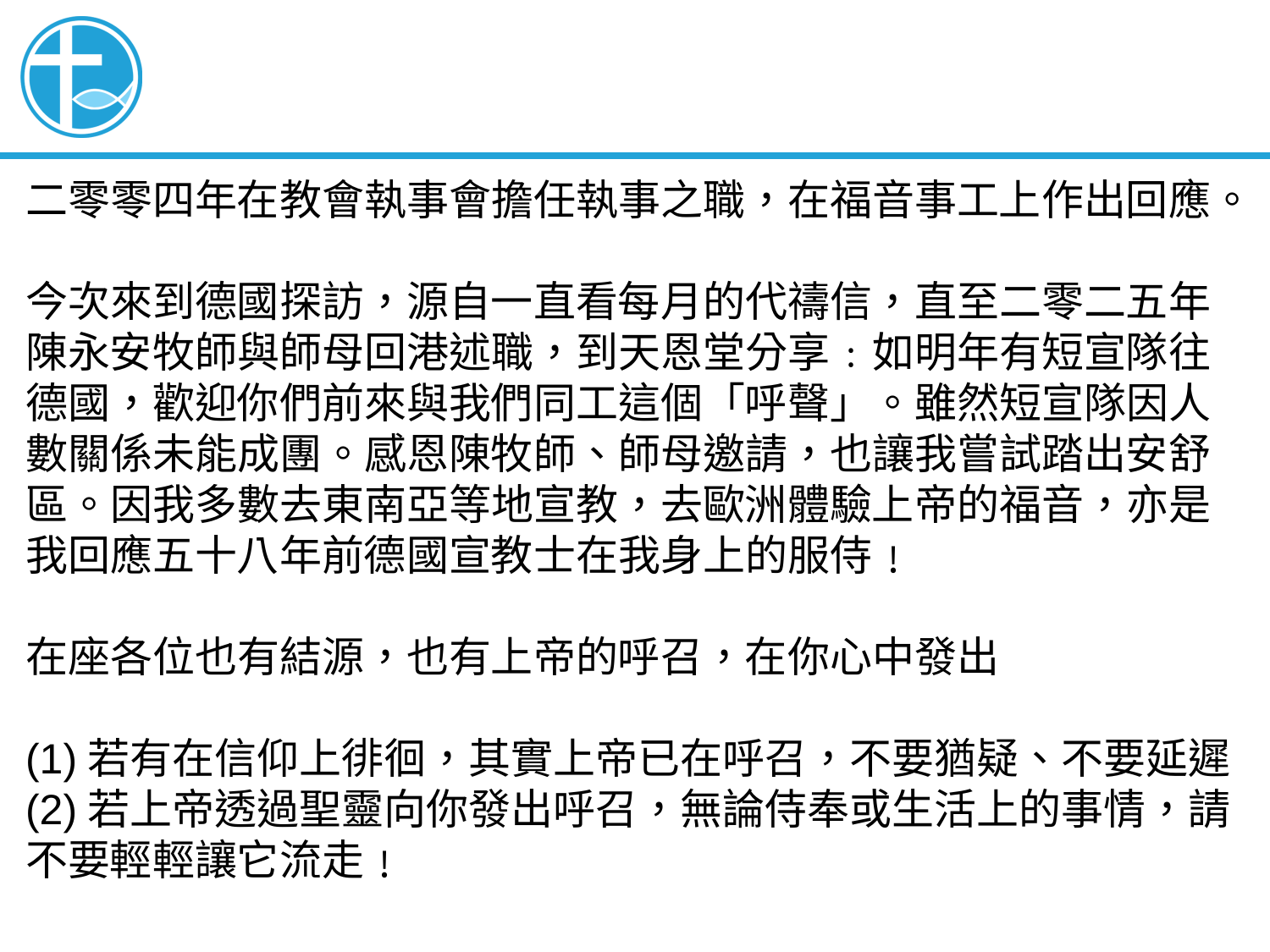

二零零四年在教會執事會擔任執事之職，在福音事工上作出回應。

今次來到德國探訪，源自一直看每月的代禱信，直至二零二五年陳永安牧師與師母回港述職，到天恩堂分享﹕如明年有短宣隊往德國，歡迎你們前來與我們同工這個「呼聲」。雖然短宣隊因人數關係未能成團。感恩陳牧師、師母邀請，也讓我嘗試踏出安舒區。因我多數去東南亞等地宣教，去歐洲體驗上帝的福音，亦是我回應五十八年前德國宣教士在我身上的服侍﹗

在座各位也有結源，也有上帝的呼召，在你心中發出

(1)若有在信仰上徘徊，其實上帝已在呼召，不要猶疑、不要延遲
(2)若上帝透過聖靈向你發出呼召，無論侍奉或生活上的事情，請不要輕輕讓它流走﹗